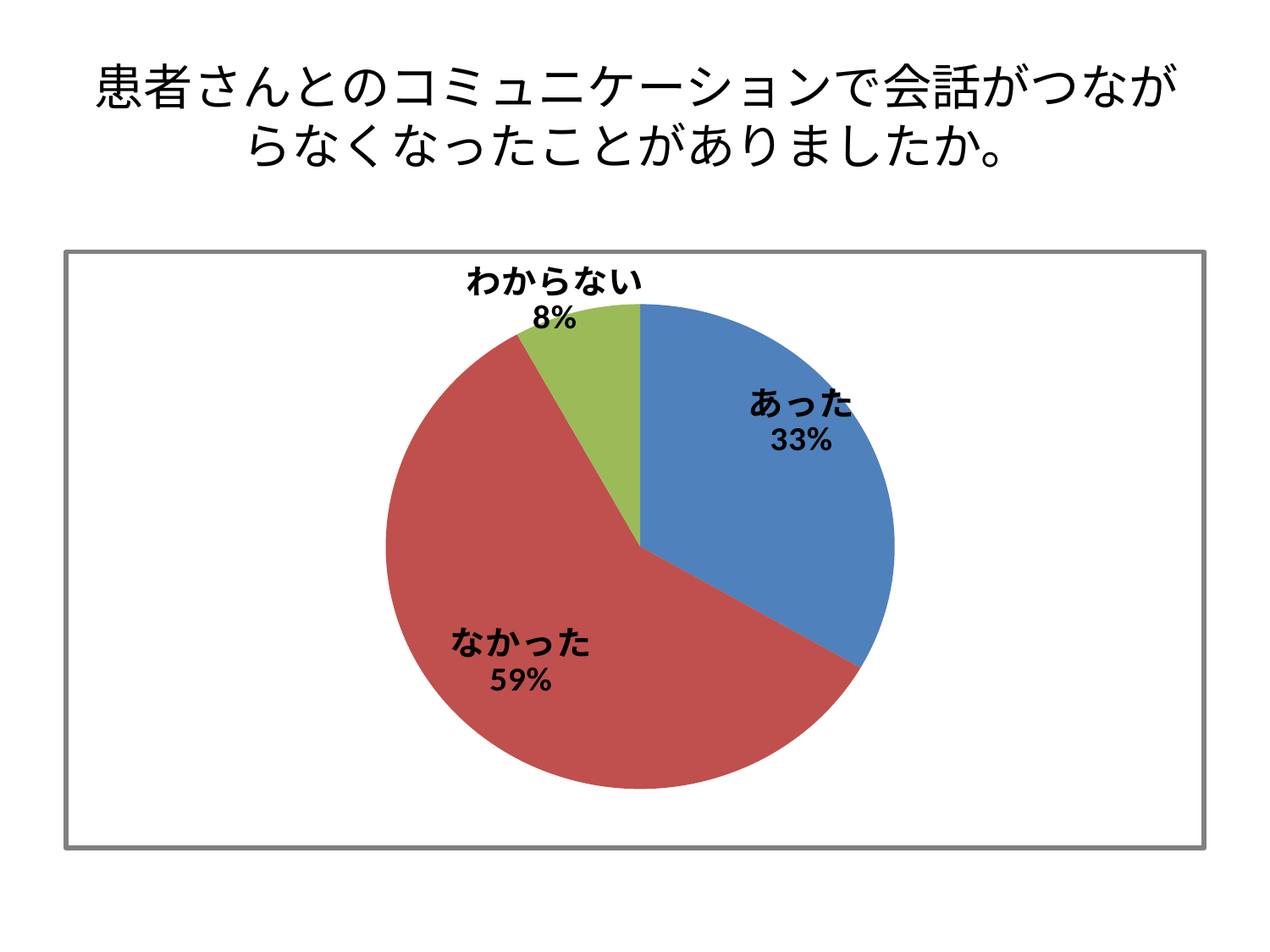

# 患者さんとのコミュニケーションで会話がつながらなくなったことがありましたか。

### Chart

| Category |  |
|---|---|
| あった | 29.0 |
| なかった | 51.0 |
| わからない | 7.0 |